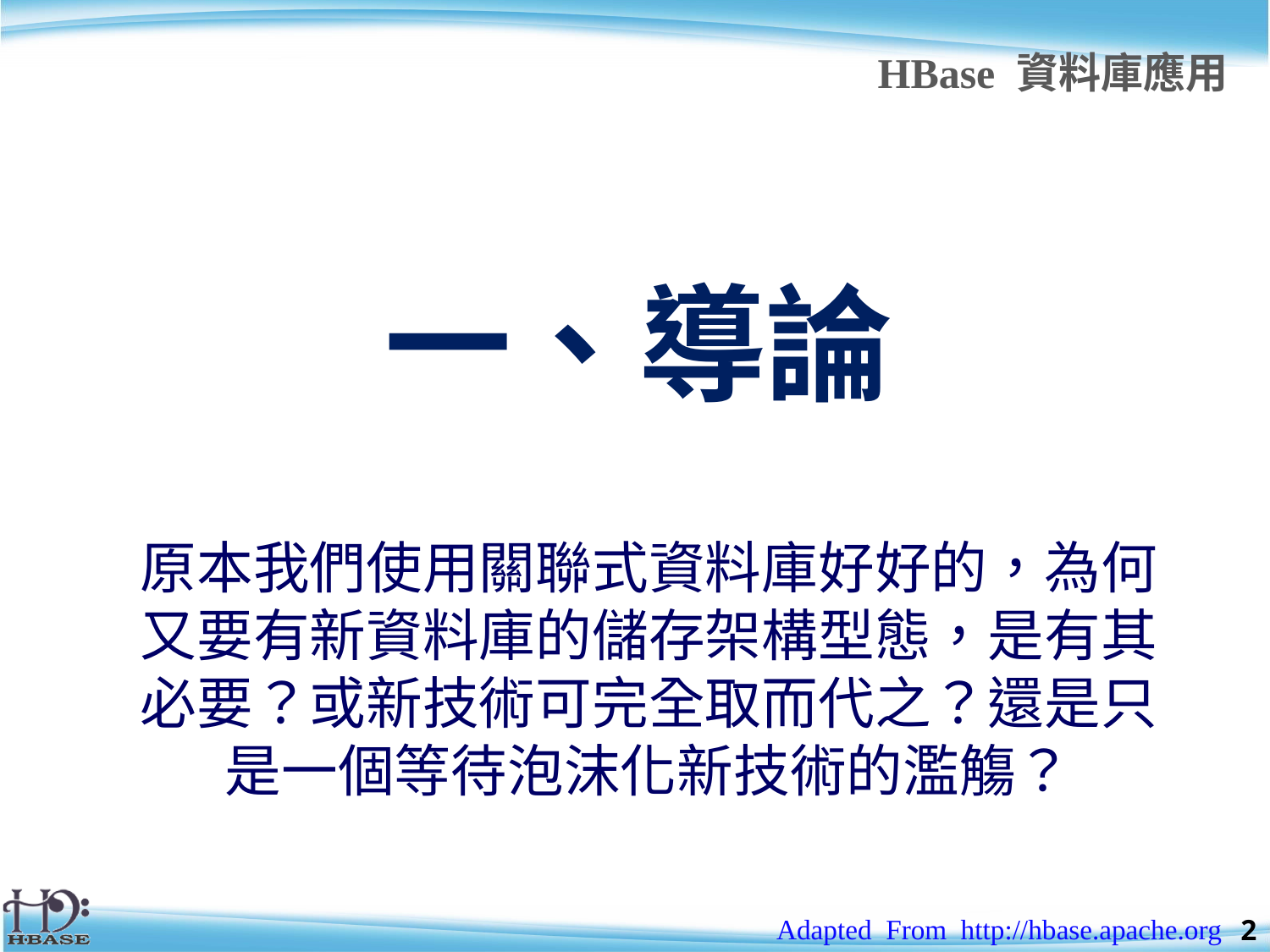

HBase 資料庫應用
# 一、導論
原本我們使用關聯式資料庫好好的，為何又要有新資料庫的儲存架構型態，是有其必要？或新技術可完全取而代之？還是只是一個等待泡沫化新技術的濫觴？
Adapted  From  http://hbase.apache.org
2